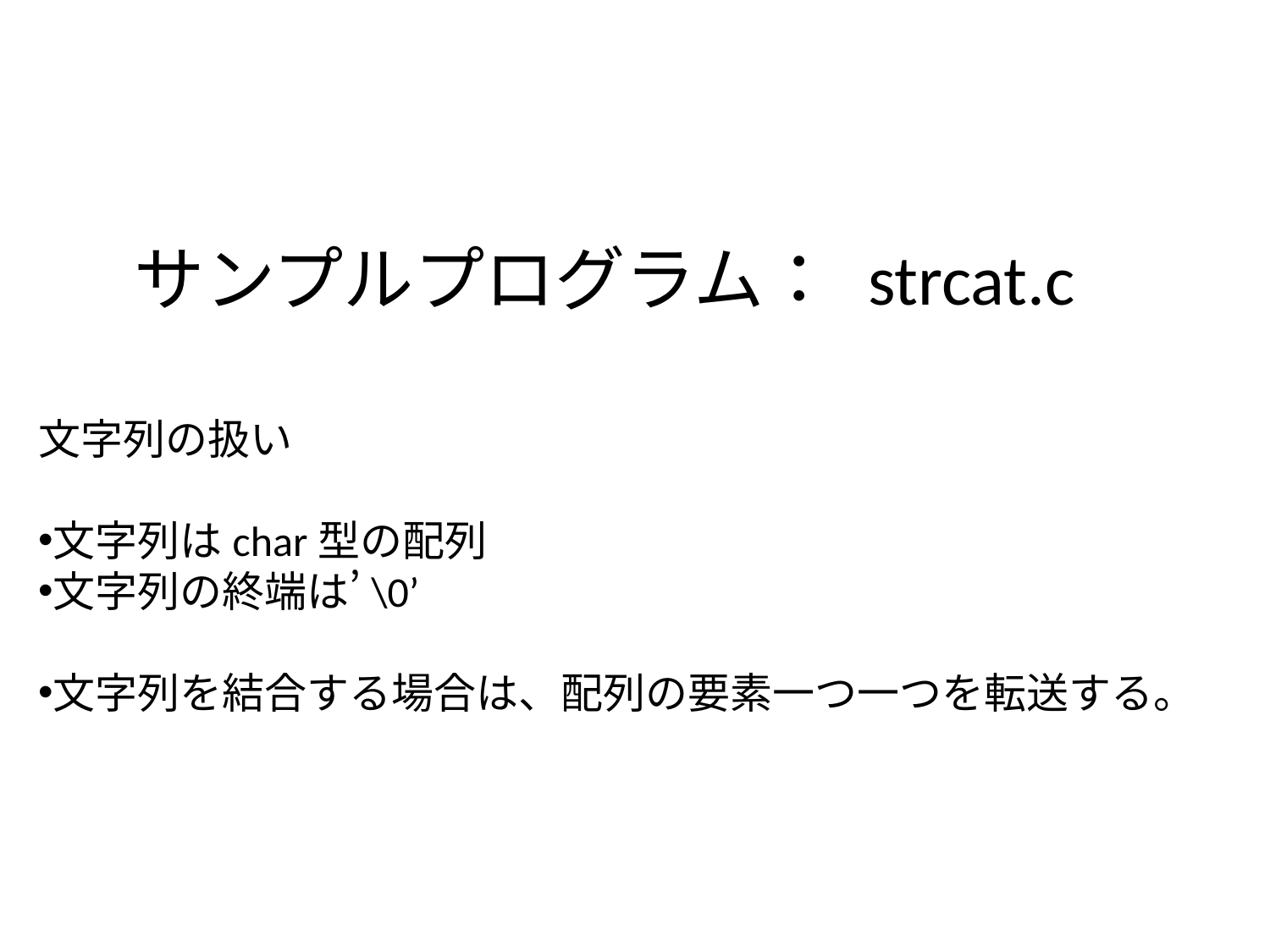

サンプルプログラム： strcat.c
文字列の扱い

文字列はchar型の配列
文字列の終端は’\0’

文字列を結合する場合は、配列の要素一つ一つを転送する。